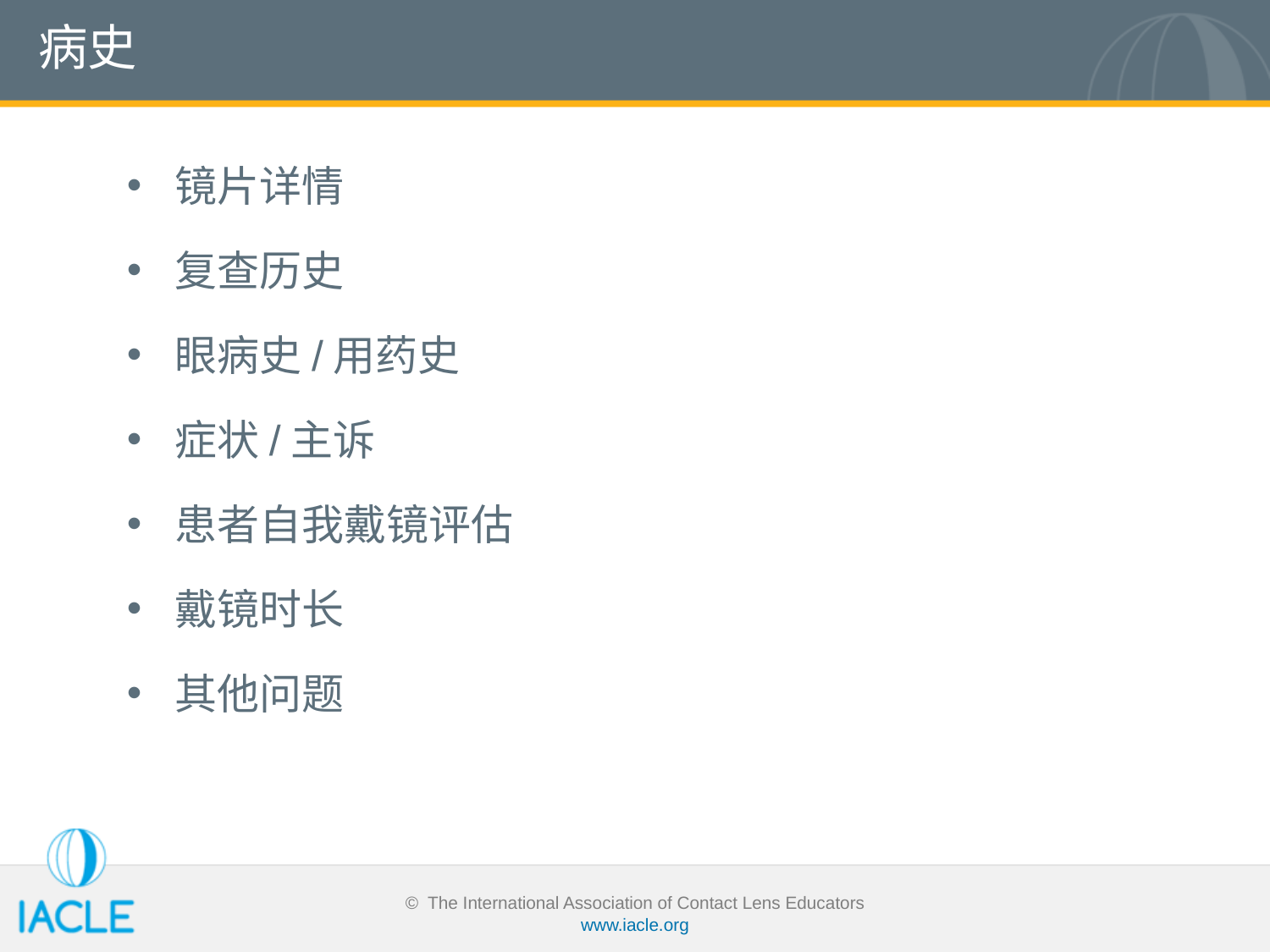

# 病史
镜片详情
复查历史
眼病史/用药史
症状/主诉
患者自我戴镜评估
戴镜时长
其他问题